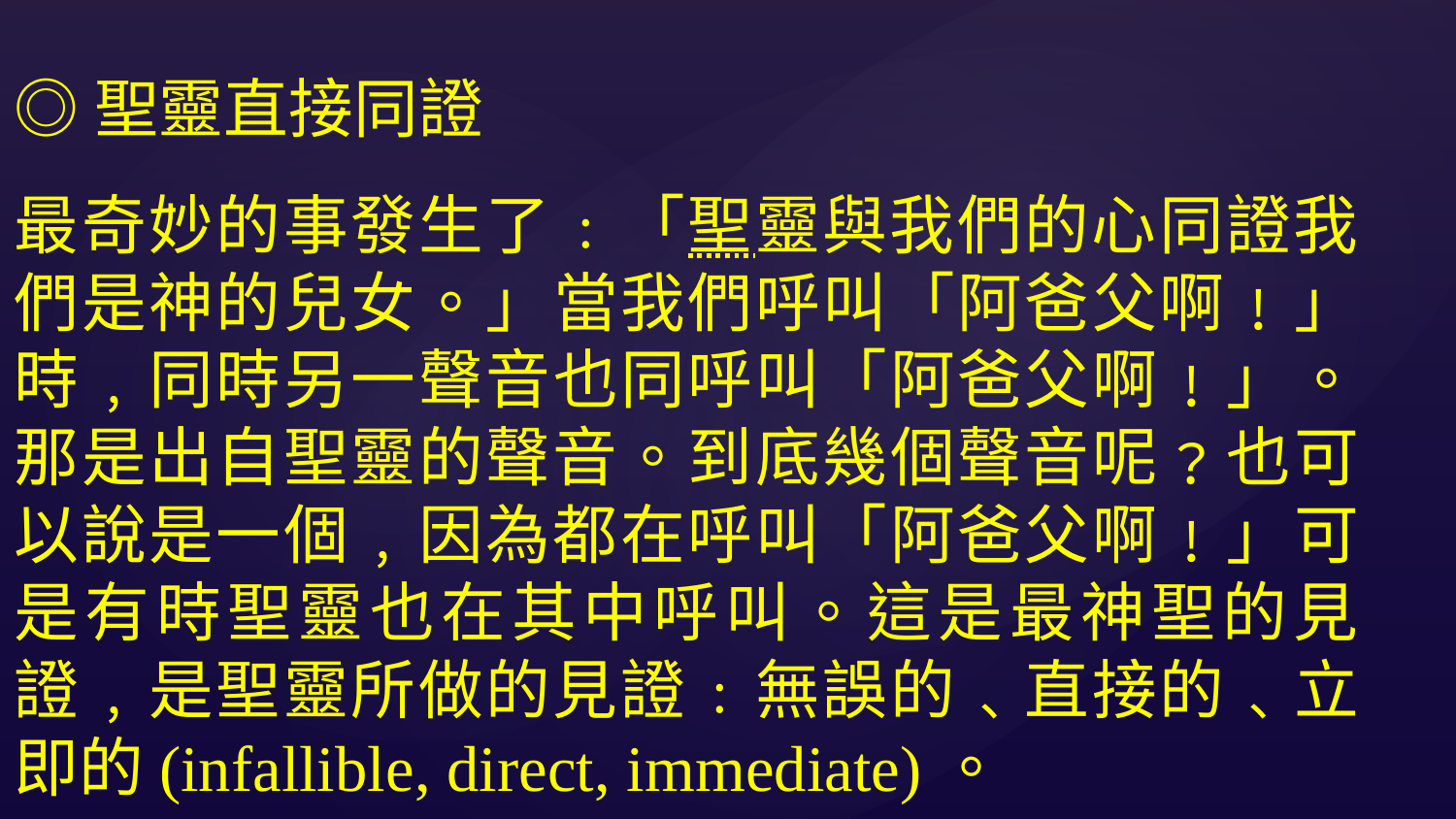

◎聖靈直接同證

最奇妙的事發生了﹕「聖靈與我們的心同證我們是神的兒女。」當我們呼叫「阿爸父啊﹗」時﹐同時另一聲音也同呼叫「阿爸父啊﹗」。那是出自聖靈的聲音。到底幾個聲音呢﹖也可以說是一個﹐因為都在呼叫「阿爸父啊﹗」可是有時聖靈也在其中呼叫。這是最神聖的見證﹐是聖靈所做的見證﹕無誤的﹑直接的﹑立即的(infallible, direct, immediate)。